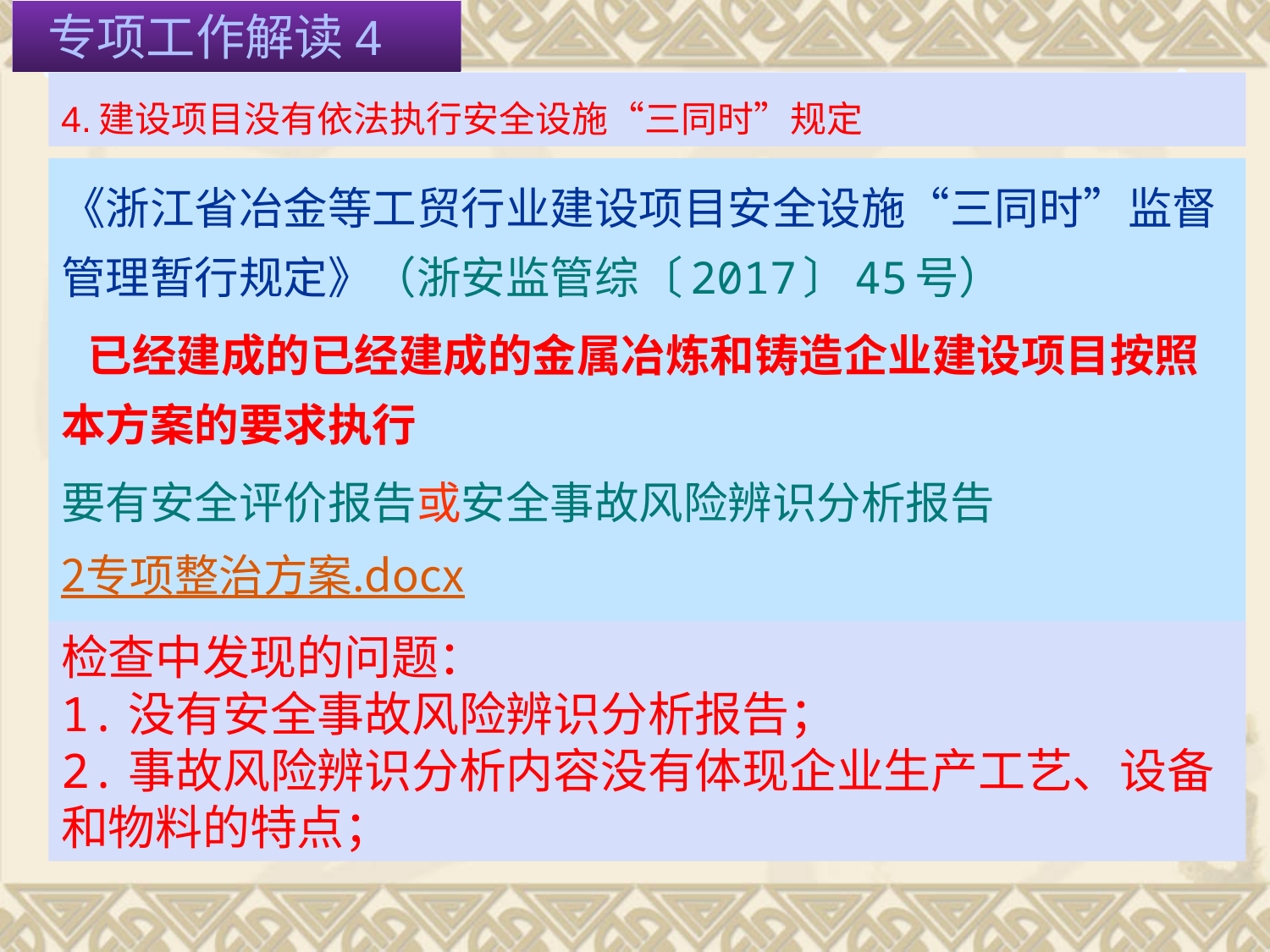

专项工作解读4
4.建设项目没有依法执行安全设施“三同时”规定

《浙江省冶金等工贸行业建设项目安全设施“三同时”监督管理暂行规定》（浙安监管综〔2017〕45号）
  已经建成的已经建成的金属冶炼和铸造企业建设项目按照本方案的要求执行
要有安全评价报告或安全事故风险辨识分析报告2专项整治方案.docx

检查中发现的问题：
1.没有安全事故风险辨识分析报告；
2.事故风险辨识分析内容没有体现企业生产工艺、设备和物料的特点；